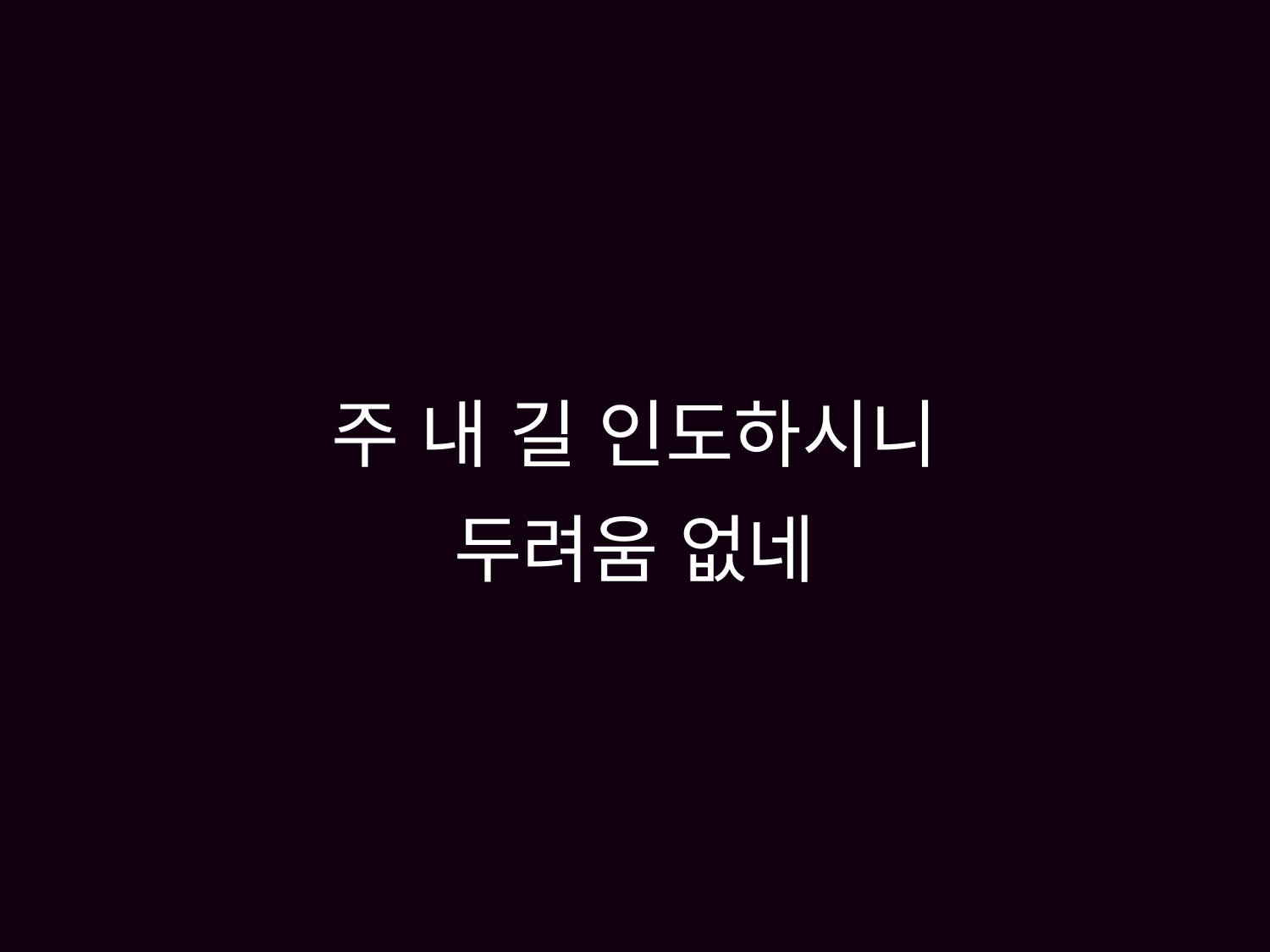

# 주 내 길 인도하시니 두려움 없네